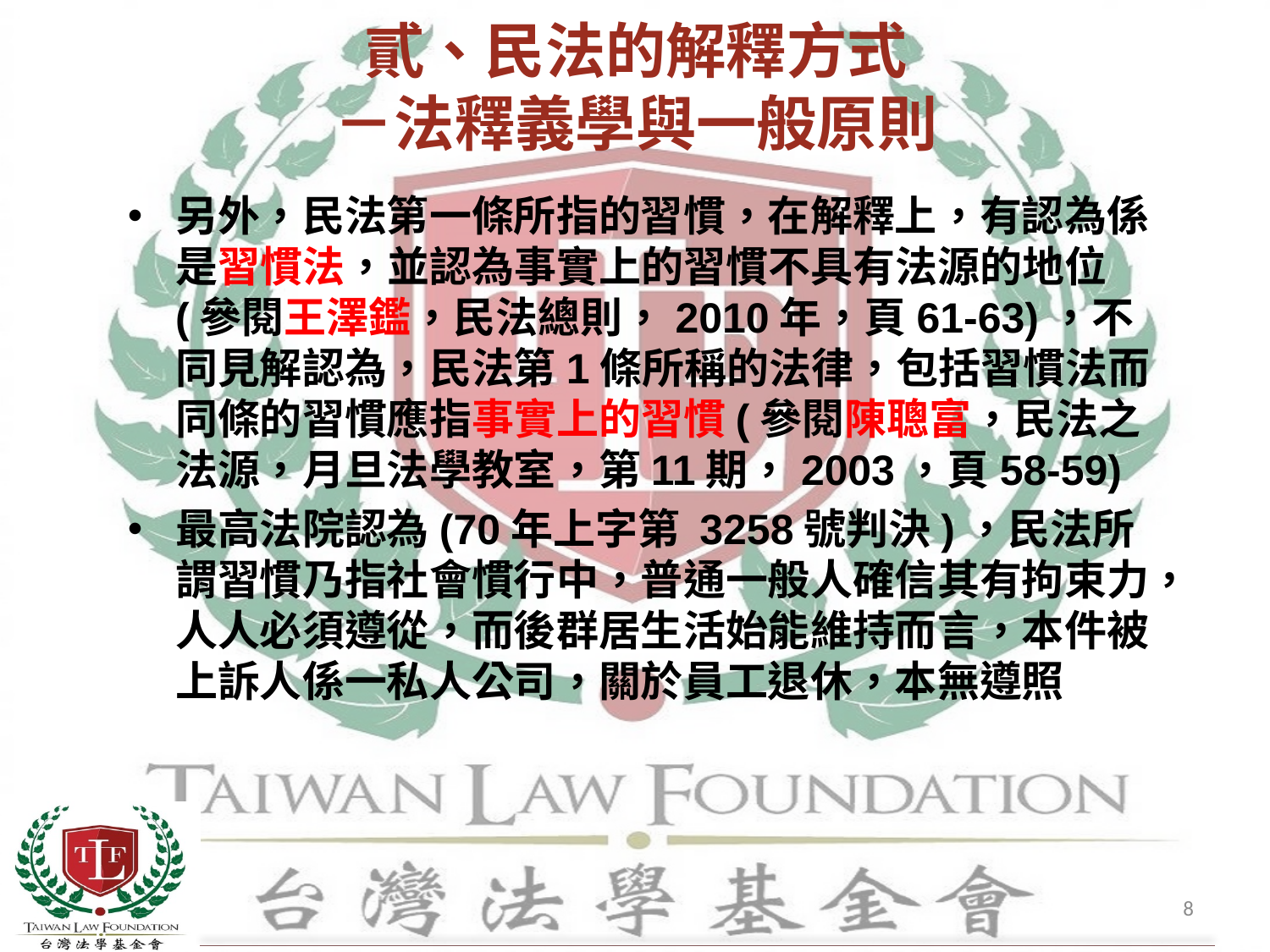

# 貳、民法的解釋方式 －法釋義學與一般原則
另外，民法第一條所指的習慣，在解釋上，有認為係是習慣法，並認為事實上的習慣不具有法源的地位(參閱王澤鑑，民法總則，2010年，頁61-63)，不同見解認為，民法第1條所稱的法律，包括習慣法而同條的習慣應指事實上的習慣(參閱陳聰富，民法之法源，月旦法學教室，第11期，2003，頁58-59)
最高法院認為(70年上字第 3258號判決)，民法所謂習慣乃指社會慣行中，普通一般人確信其有拘束力，人人必須遵從，而後群居生活始能維持而言，本件被上訴人係一私人公司，關於員工退休，本無遵照
8